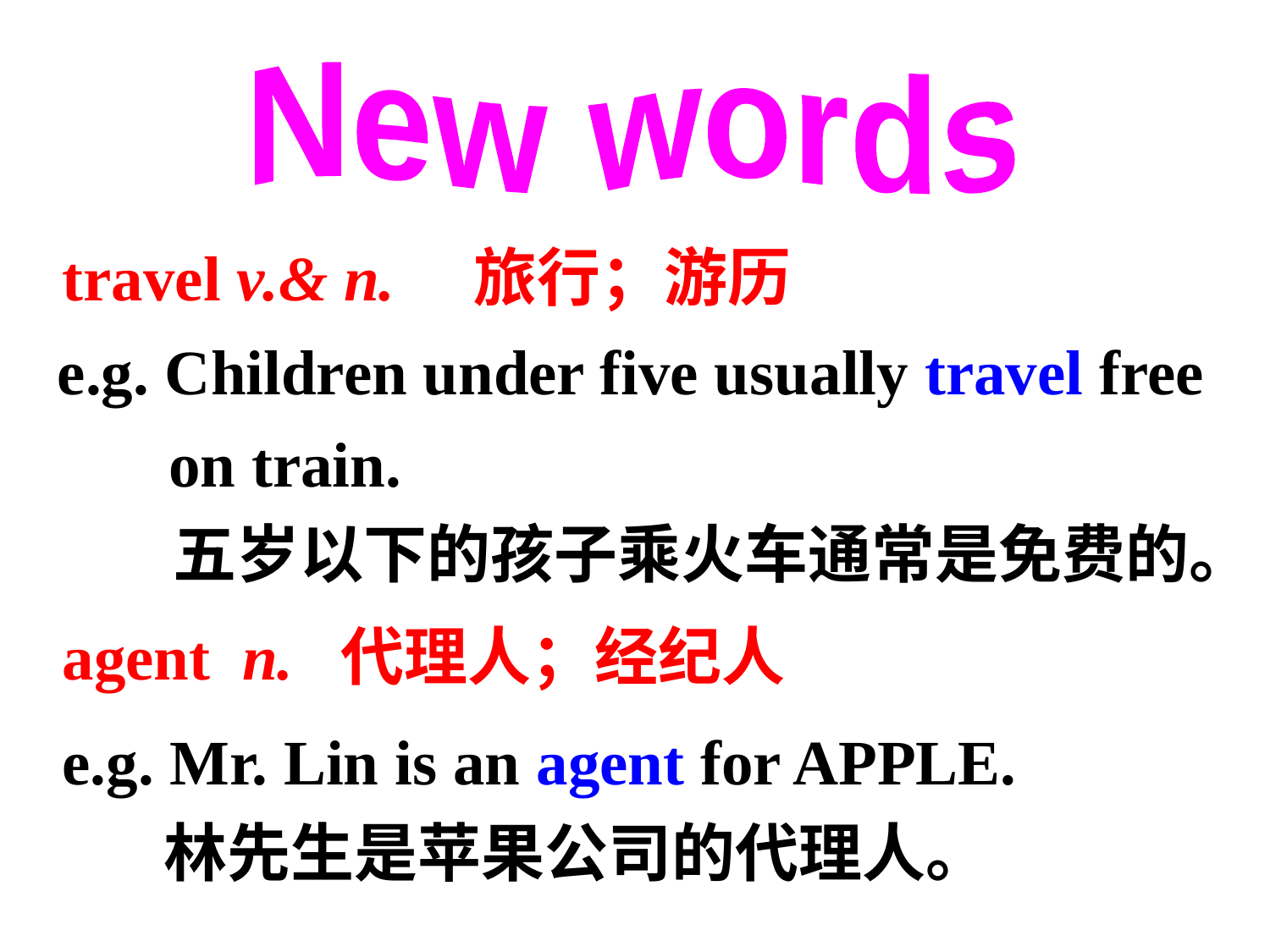

New words
travel v.& n.    旅行；游历
e.g. Children under five usually travel free
       on train.
       五岁以下的孩子乘火车通常是免费的。
agent  n.  代理人；经纪人
e.g. Mr. Lin is an agent for APPLE.
      林先生是苹果公司的代理人。